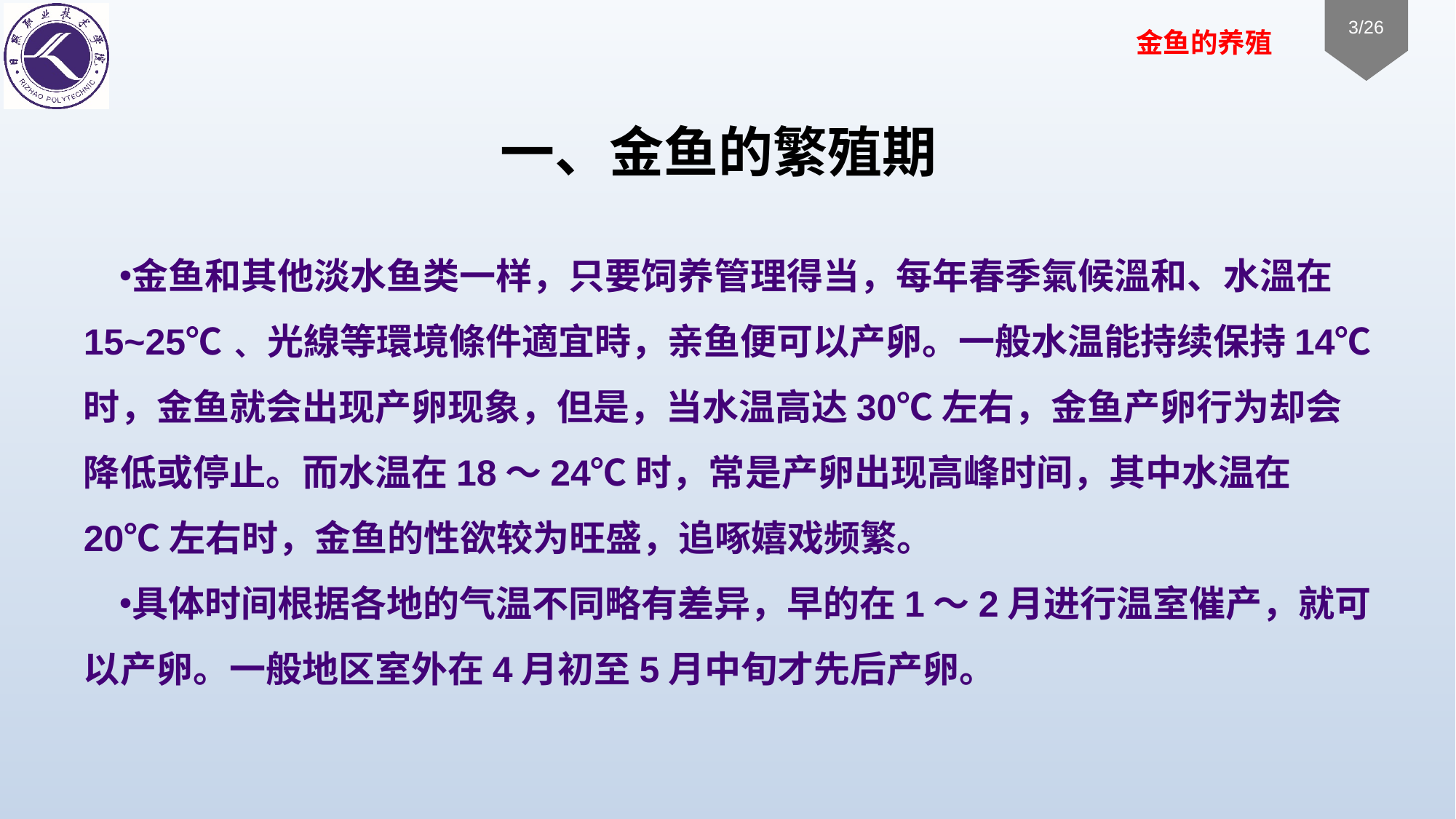

# 一、金鱼的繁殖期
金鱼和其他淡水鱼类一样，只要饲养管理得当，每年春季氣候溫和、水溫在15~25℃﹑光線等環境條件適宜時，亲鱼便可以产卵。一般水温能持续保持14℃时，金鱼就会出现产卵现象，但是，当水温高达30℃左右，金鱼产卵行为却会降低或停止。而水温在18～24℃时，常是产卵出现高峰时间，其中水温在20℃左右时，金鱼的性欲较为旺盛，追啄嬉戏频繁。
具体时间根据各地的气温不同略有差异，早的在1～2月进行温室催产，就可以产卵。一般地区室外在4月初至5月中旬才先后产卵。